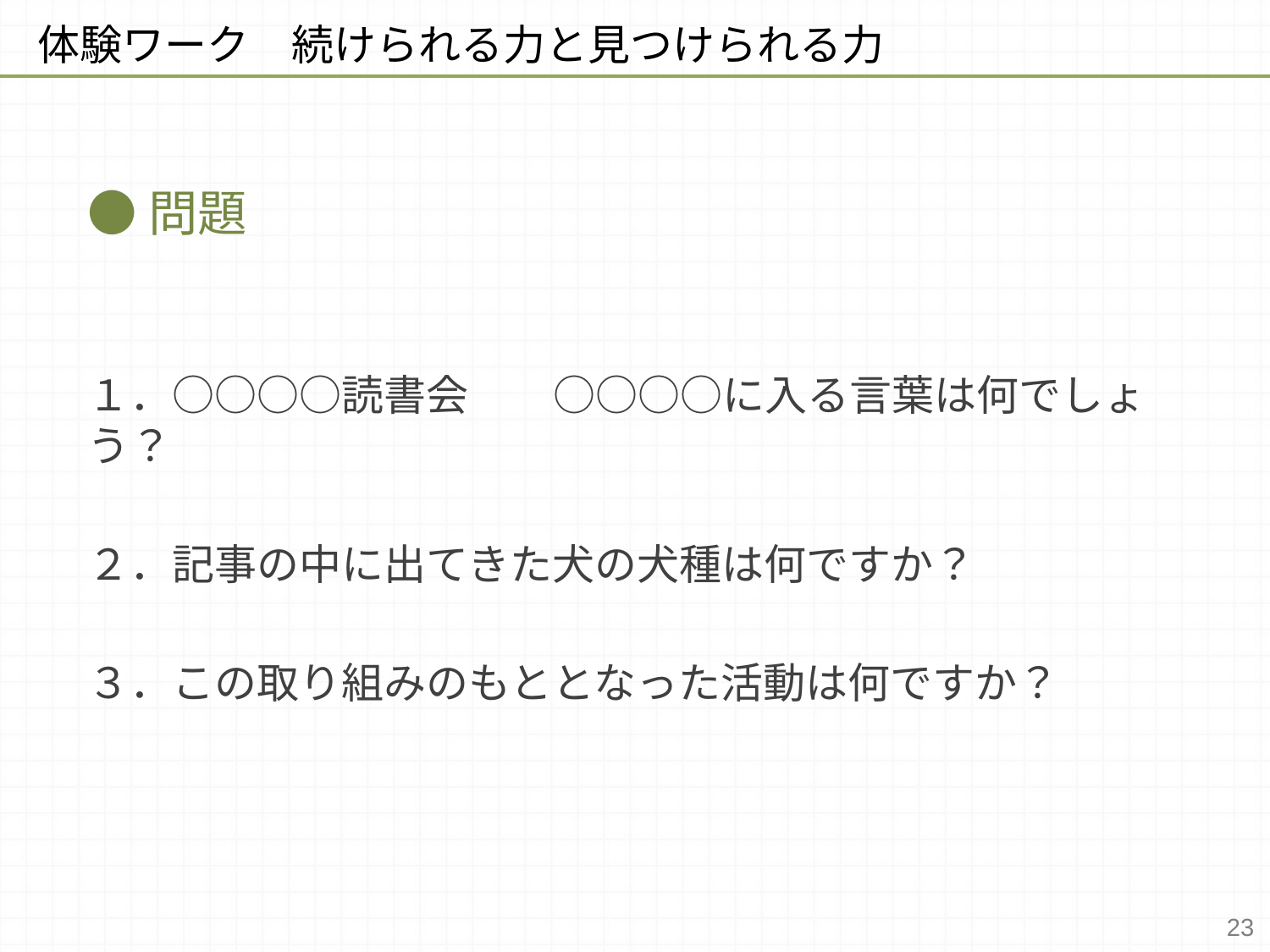

体験ワーク　続けられる力と見つけられる力
●問題

１．○○○○読書会　　○○○○に入る言葉は何でしょう？

２．記事の中に出てきた犬の犬種は何ですか？

３．この取り組みのもととなった活動は何ですか？

23